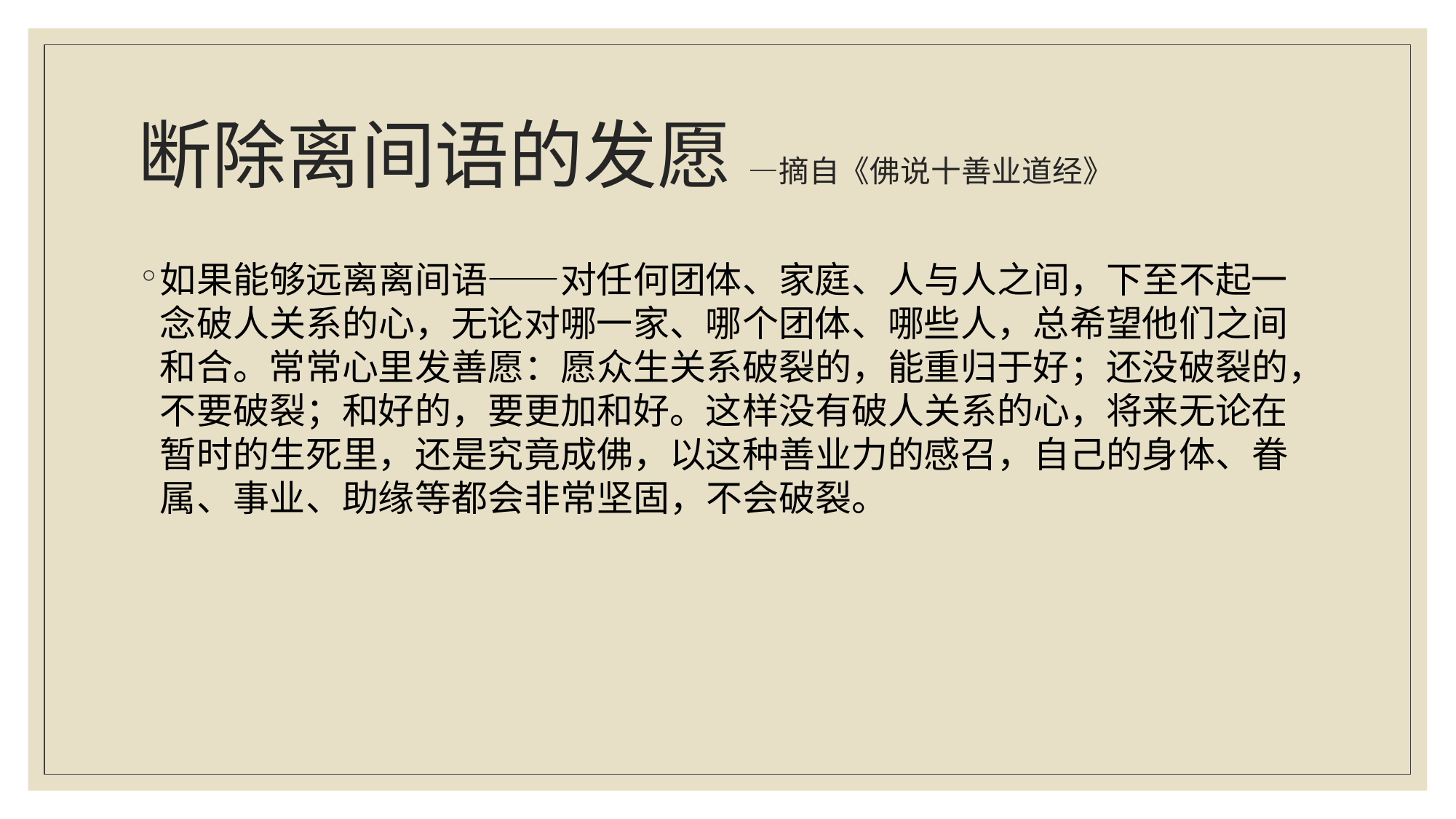

# 断除离间语的发愿 —摘自《佛说十善业道经》
如果能够远离离间语——对任何团体、家庭、人与人之间，下至不起一念破人关系的心，无论对哪一家、哪个团体、哪些人，总希望他们之间和合。常常心里发善愿：愿众生关系破裂的，能重归于好；还没破裂的，不要破裂；和好的，要更加和好。这样没有破人关系的心，将来无论在暂时的生死里，还是究竟成佛，以这种善业力的感召，自己的身体、眷属、事业、助缘等都会非常坚固，不会破裂。